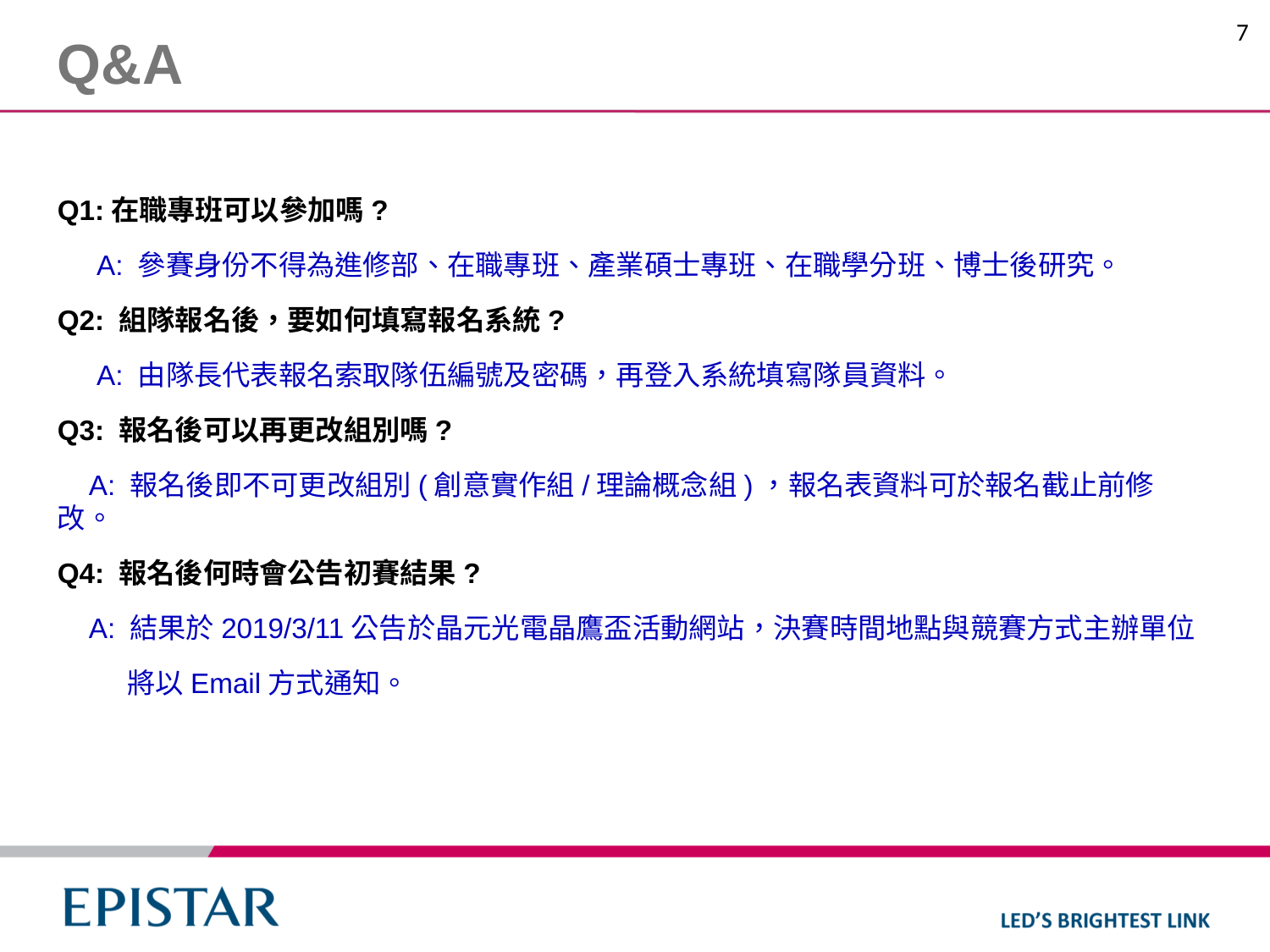

7
Q&A
Q1:在職專班可以參加嗎?
     A: 參賽身份不得為進修部、在職專班、產業碩士專班、在職學分班、博士後研究。
Q2: 組隊報名後，要如何填寫報名系統?
     A: 由隊長代表報名索取隊伍編號及密碼，再登入系統填寫隊員資料。
Q3: 報名後可以再更改組別嗎?
    A: 報名後即不可更改組別(創意實作組/理論概念組)，報名表資料可於報名截止前修改。
Q4: 報名後何時會公告初賽結果?
    A: 結果於2019/3/11公告於晶元光電晶鷹盃活動網站，決賽時間地點與競賽方式主辦單位
          將以Email方式通知。